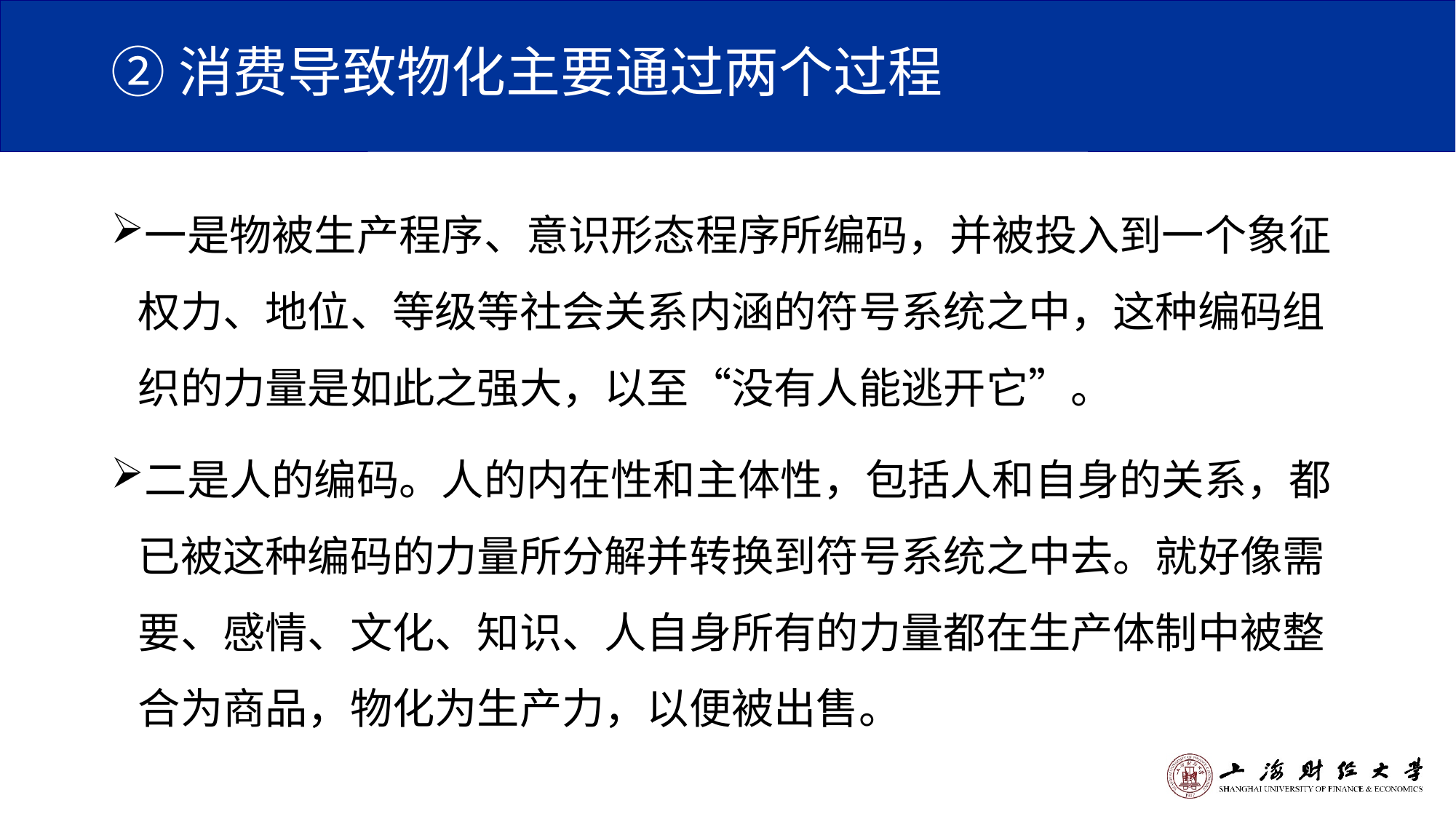

# ②消费导致物化主要通过两个过程
一是物被生产程序、意识形态程序所编码，并被投入到一个象征权力、地位、等级等社会关系内涵的符号系统之中，这种编码组织的力量是如此之强大，以至“没有人能逃开它”。
二是人的编码。人的内在性和主体性，包括人和自身的关系，都已被这种编码的力量所分解并转换到符号系统之中去。就好像需要、感情、文化、知识、人自身所有的力量都在生产体制中被整合为商品，物化为生产力，以便被出售。